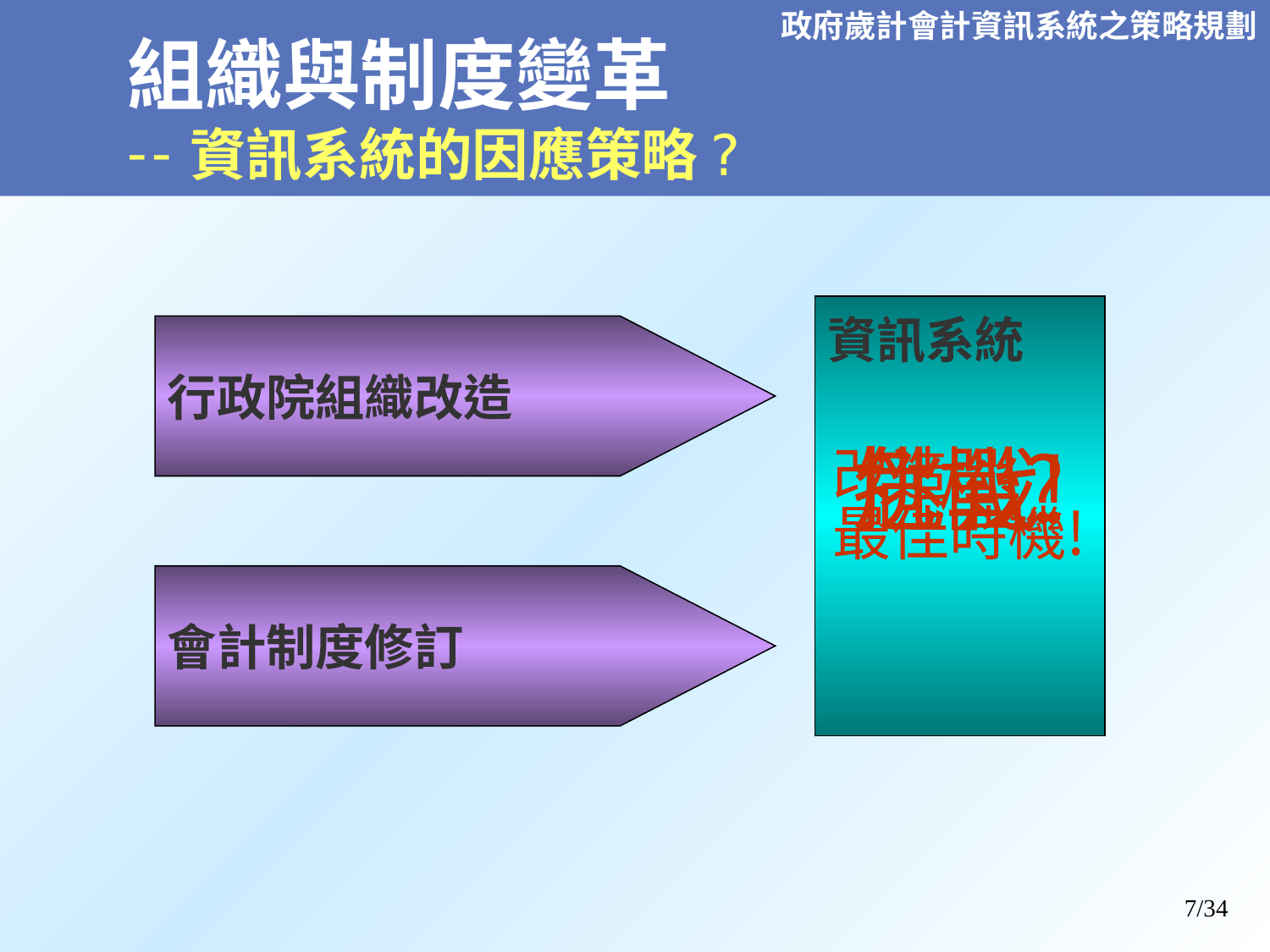

# 組織與制度變革 --資訊系統的因應策略?
資訊系統

行政院組織改造
改造
最佳時機!
危機?
挑戰!
會計制度修訂
7/34